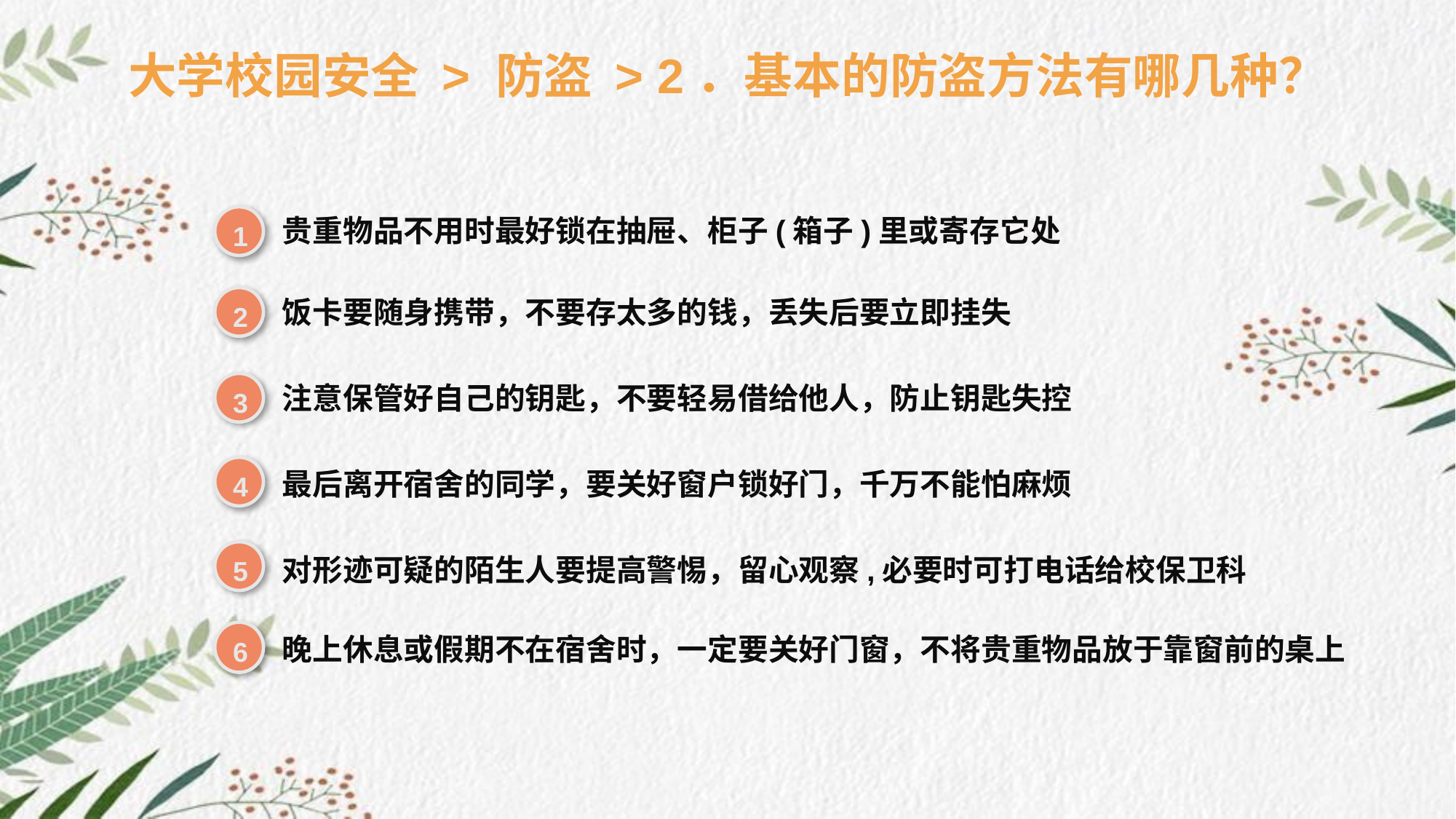

大学校园安全 > 防盗 > 2．基本的防盗方法有哪几种？
贵重物品不用时最好锁在抽屉、柜子(箱子)里或寄存它处
1
饭卡要随身携带，不要存太多的钱，丢失后要立即挂失
2
3
注意保管好自己的钥匙，不要轻易借给他人，防止钥匙失控
4
最后离开宿舍的同学，要关好窗户锁好门，千万不能怕麻烦
5
对形迹可疑的陌生人要提高警惕，留心观察,必要时可打电话给校保卫科
6
晚上休息或假期不在宿舍时，一定要关好门窗，不将贵重物品放于靠窗前的桌上